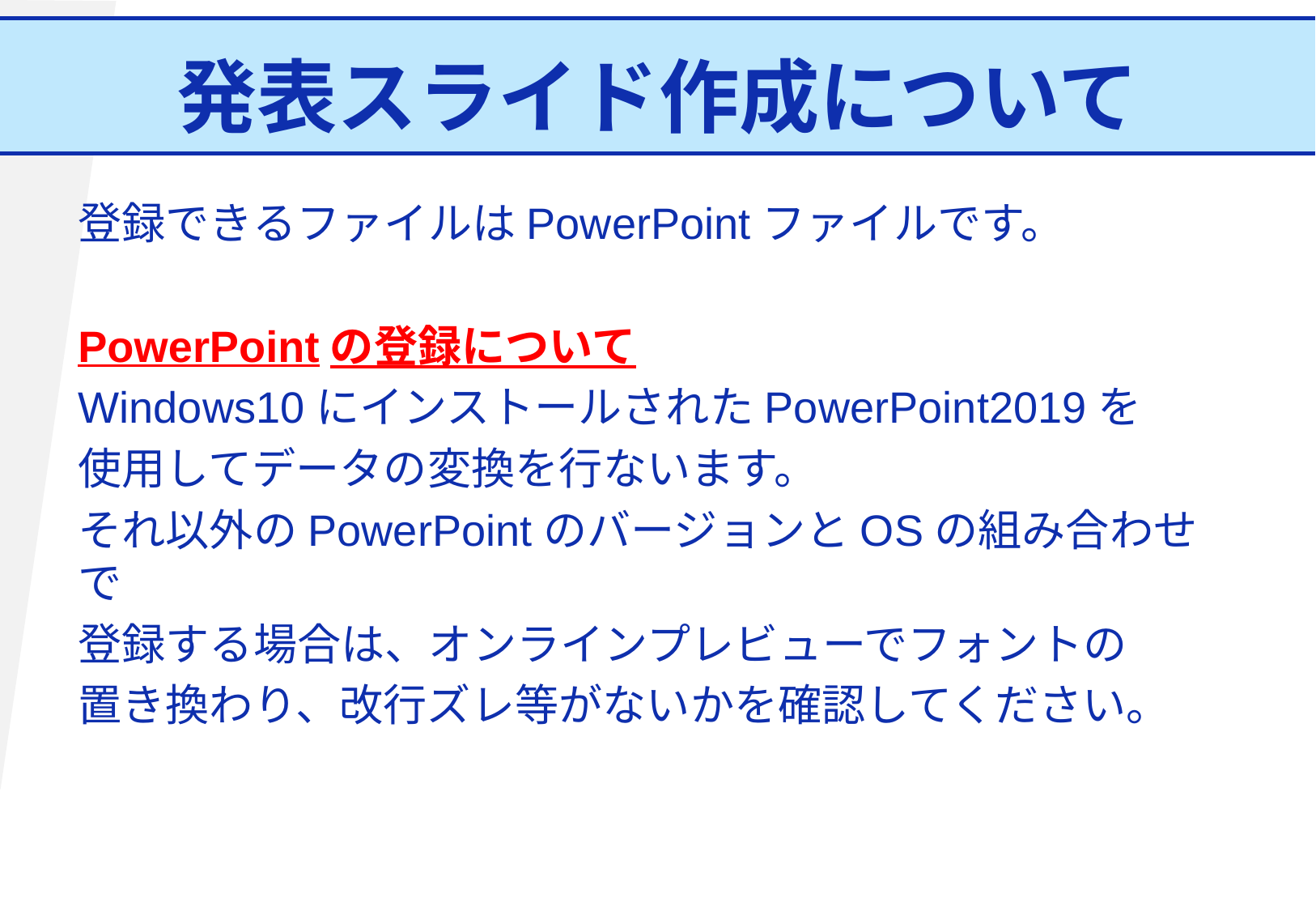

# 発表スライド作成について

登録できるファイルはPowerPointファイルです。

PowerPointの登録について
Windows10にインストールされたPowerPoint2019を
使用してデータの変換を行ないます。
それ以外のPowerPointのバージョンとOSの組み合わせで
登録する場合は、オンラインプレビューでフォントの
置き換わり、改行ズレ等がないかを確認してください。